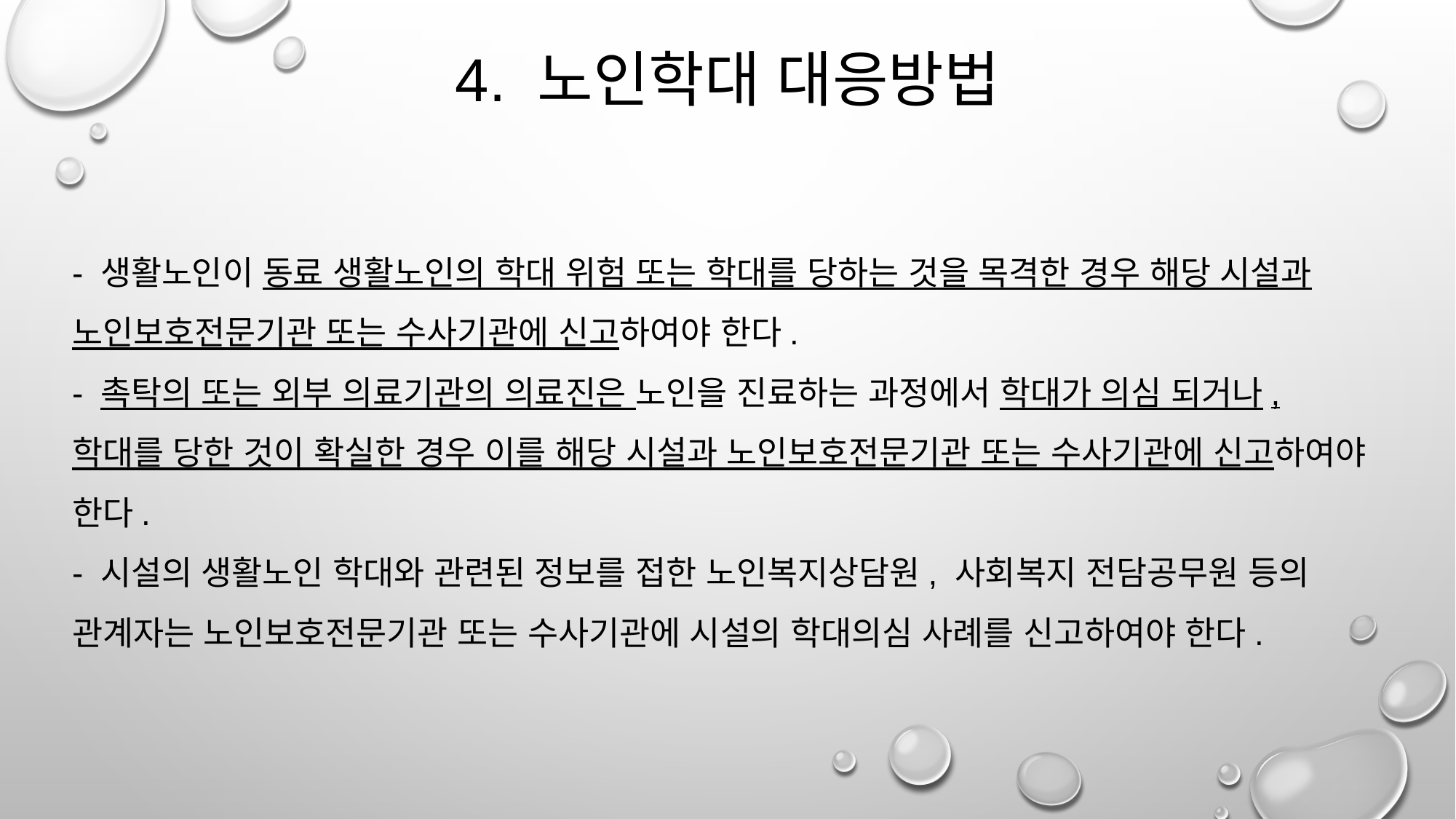

4. 노인학대 대응방법
- 생활노인이 동료 생활노인의 학대 위험 또는 학대를 당하는 것을 목격한 경우 해당 시설과 노인보호전문기관 또는 수사기관에 신고하여야 한다.
- 촉탁의 또는 외부 의료기관의 의료진은 노인을 진료하는 과정에서 학대가 의심 되거나, 학대를 당한 것이 확실한 경우 이를 해당 시설과 노인보호전문기관 또는 수사기관에 신고하여야 한다.
- 시설의 생활노인 학대와 관련된 정보를 접한 노인복지상담원, 사회복지 전담공무원 등의 관계자는 노인보호전문기관 또는 수사기관에 시설의 학대의심 사례를 신고하여야 한다.